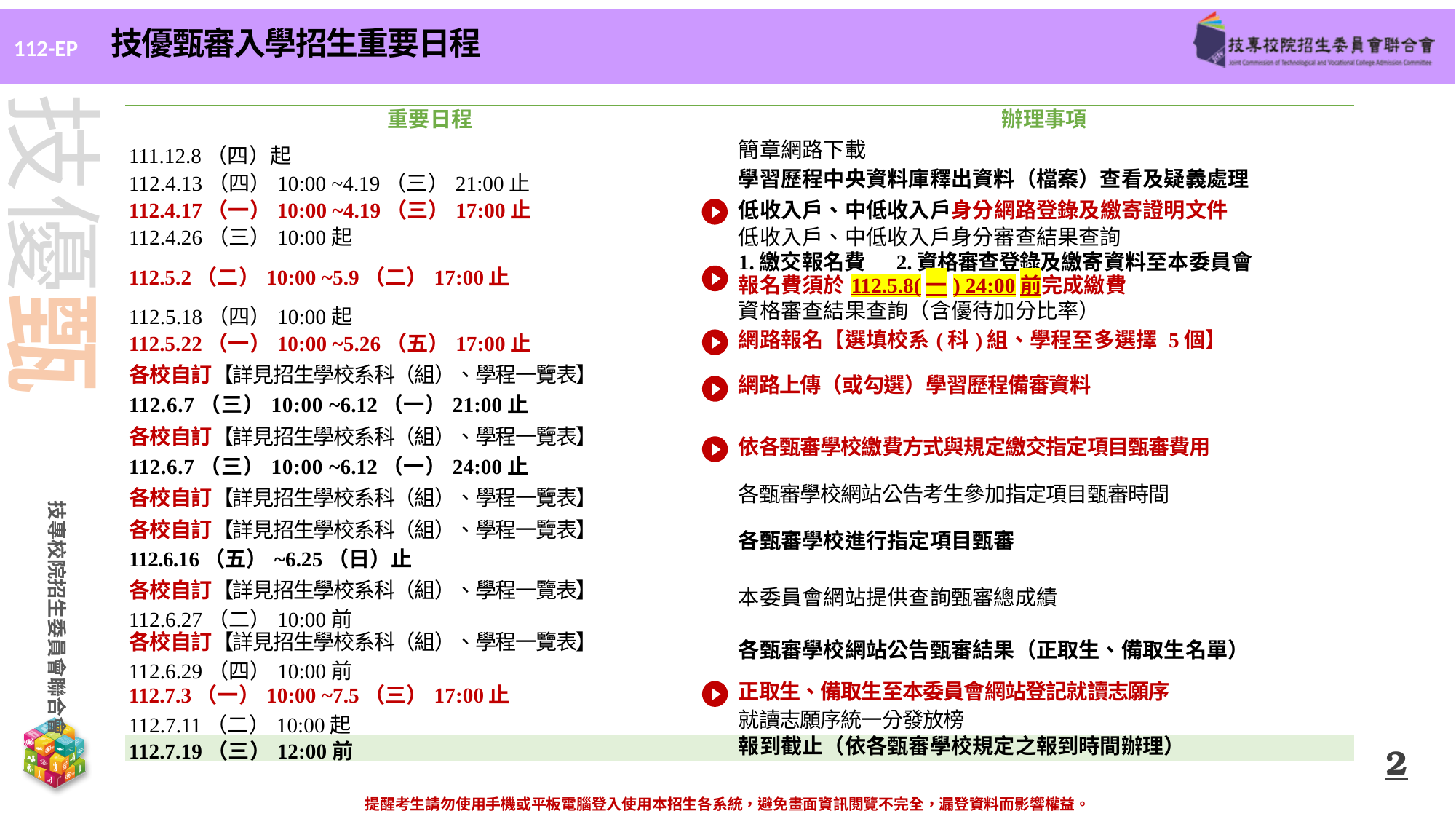

技優甄審入學招生重要日程
| 重要日程 | 辦理事項 |
| --- | --- |
| 111.12.8（四）起 | 簡章網路下載 |
| 112.4.13（四）10:00 ~4.19（三）21:00止 | 學習歷程中央資料庫釋出資料（檔案）查看及疑義處理 |
| 112.4.17（一）10:00 ~4.19（三）17:00止 | 低收入戶、中低收入戶身分網路登錄及繳寄證明文件 |
| 112.4.26（三）10:00起 | 低收入戶、中低收入戶身分審查結果查詢 |
| 112.5.2（二）10:00 ~5.9（二）17:00止 | 1.繳交報名費 2.資格審查登錄及繳寄資料至本委員會 報名費須於112.5.8(一) 24:00前完成繳費 |
| 112.5.18（四）10:00起 | 資格審查結果查詢（含優待加分比率） |
| 112.5.22（一）10:00 ~5.26（五）17:00止 | 網路報名【選填校系(科)組、學程至多選擇 5個】 |
| 各校自訂【詳見招生學校系科（組）、學程一覽表】 112.6.7（三）10:00 ~6.12（一）21:00止 | 網路上傳（或勾選）學習歷程備審資料 |
| 各校自訂【詳見招生學校系科（組）、學程一覽表】 112.6.7（三）10:00 ~6.12（一）24:00止 | 依各甄審學校繳費方式與規定繳交指定項目甄審費用 |
| 各校自訂【詳見招生學校系科（組）、學程一覽表】 | 各甄審學校網站公告考生參加指定項目甄審時間 |
| 各校自訂【詳見招生學校系科（組）、學程一覽表】 112.6.16（五）~6.25（日）止 | 各甄審學校進行指定項目甄審 |
| 各校自訂【詳見招生學校系科（組）、學程一覽表】 112.6.27（二）10:00前 | 本委員會網站提供查詢甄審總成績 |
| 各校自訂【詳見招生學校系科（組）、學程一覽表】 112.6.29（四）10:00前 | 各甄審學校網站公告甄審結果（正取生、備取生名單） |
| 112.7.3（一）10:00 ~7.5（三）17:00止 | 正取生、備取生至本委員會網站登記就讀志願序 |
| 112.7.11（二）10:00起 | 就讀志願序統一分發放榜 |
| 112.7.19（三）12:00前 | 報到截止（依各甄審學校規定之報到時間辦理） |

!